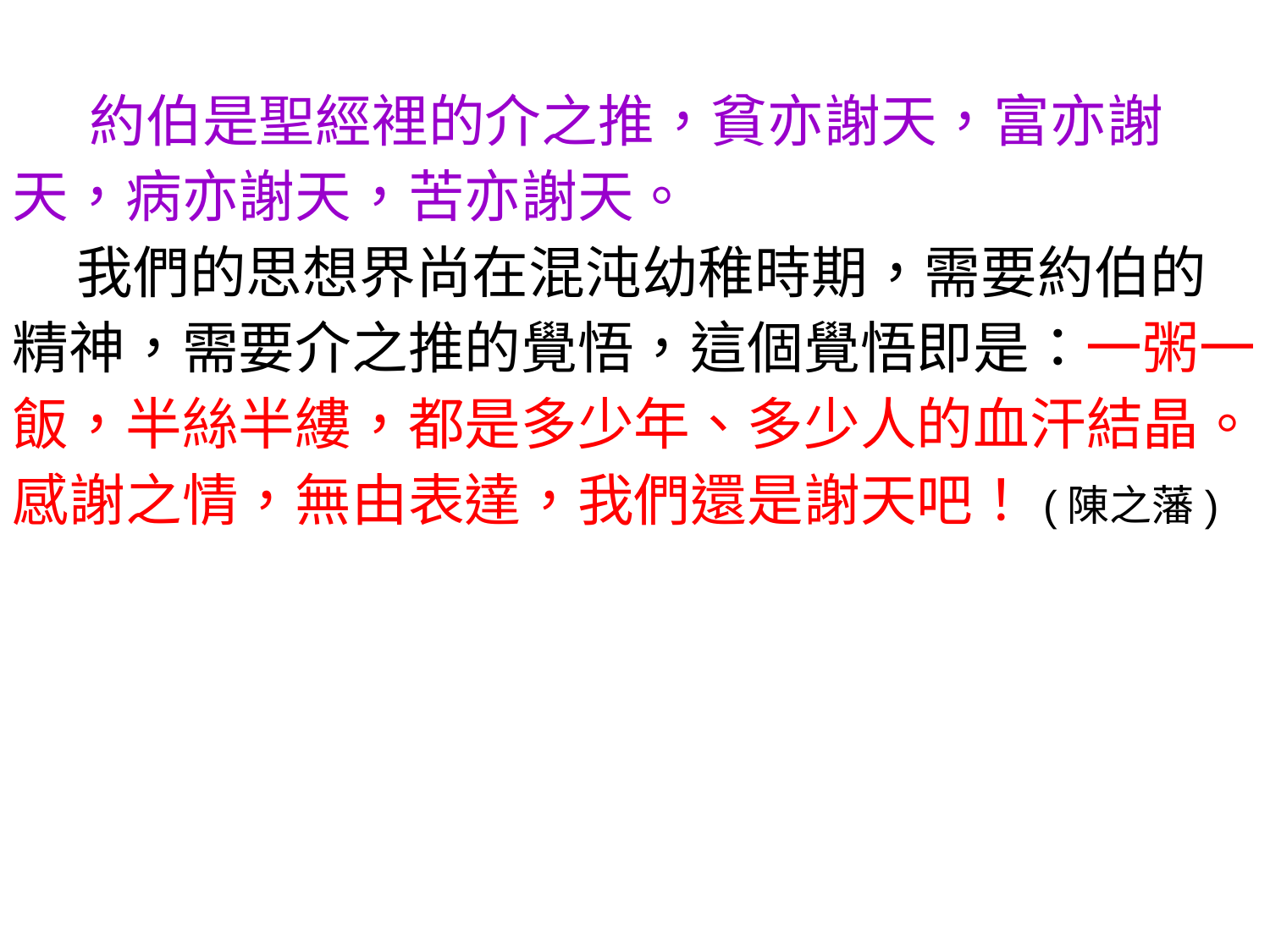

約伯是聖經裡的介之推，貧亦謝天，富亦謝天，病亦謝天，苦亦謝天。
    我們的思想界尚在混沌幼稚時期，需要約伯的精神，需要介之推的覺悟，這個覺悟即是：一粥一飯，半絲半縷，都是多少年、多少人的血汗結晶。感謝之情，無由表達，我們還是謝天吧！(陳之藩)